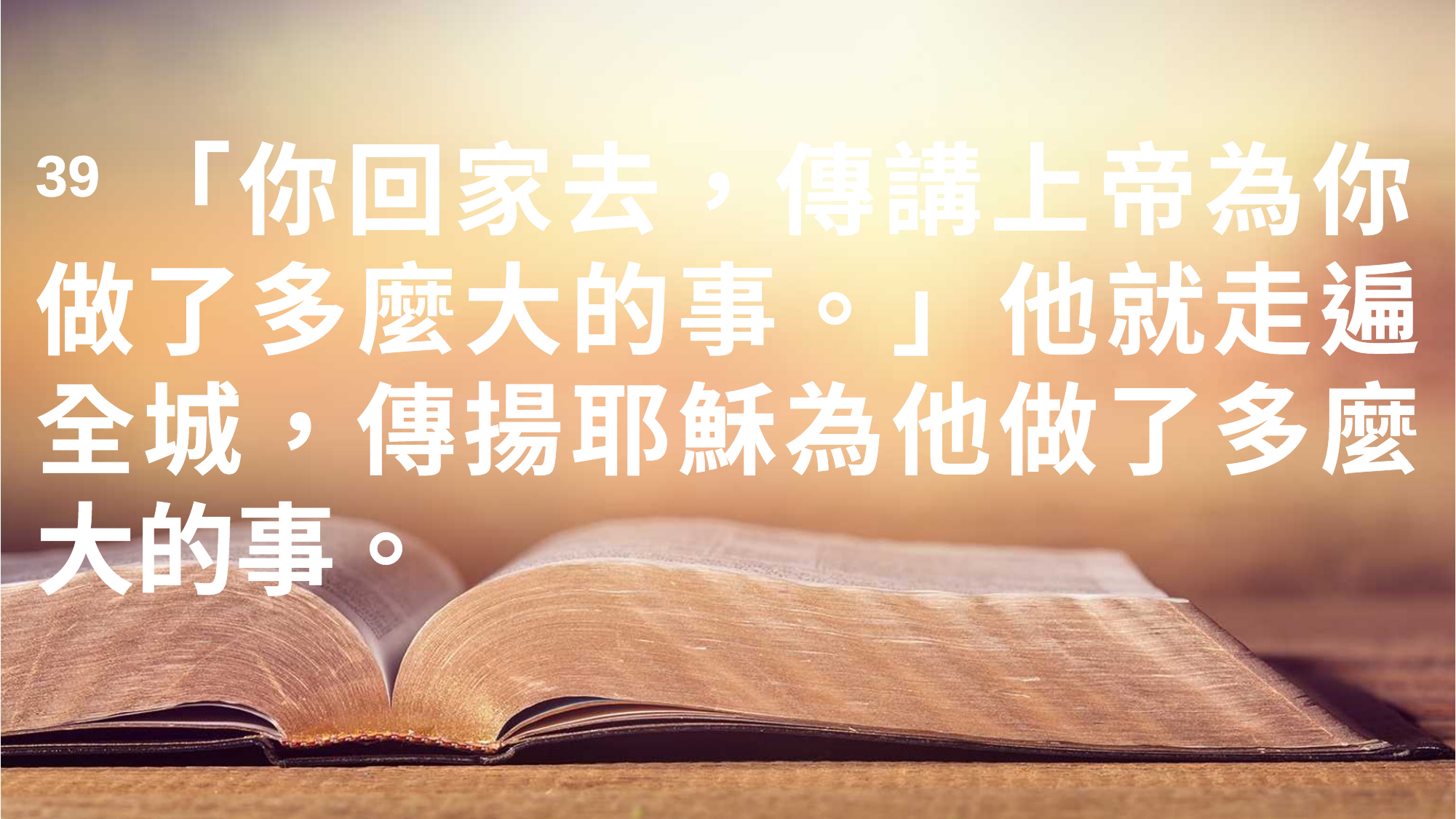

39「你回家去，傳講上帝為你
做了多麼大的事。」他就走遍全城，傳揚耶穌為他做了多麼大的事。